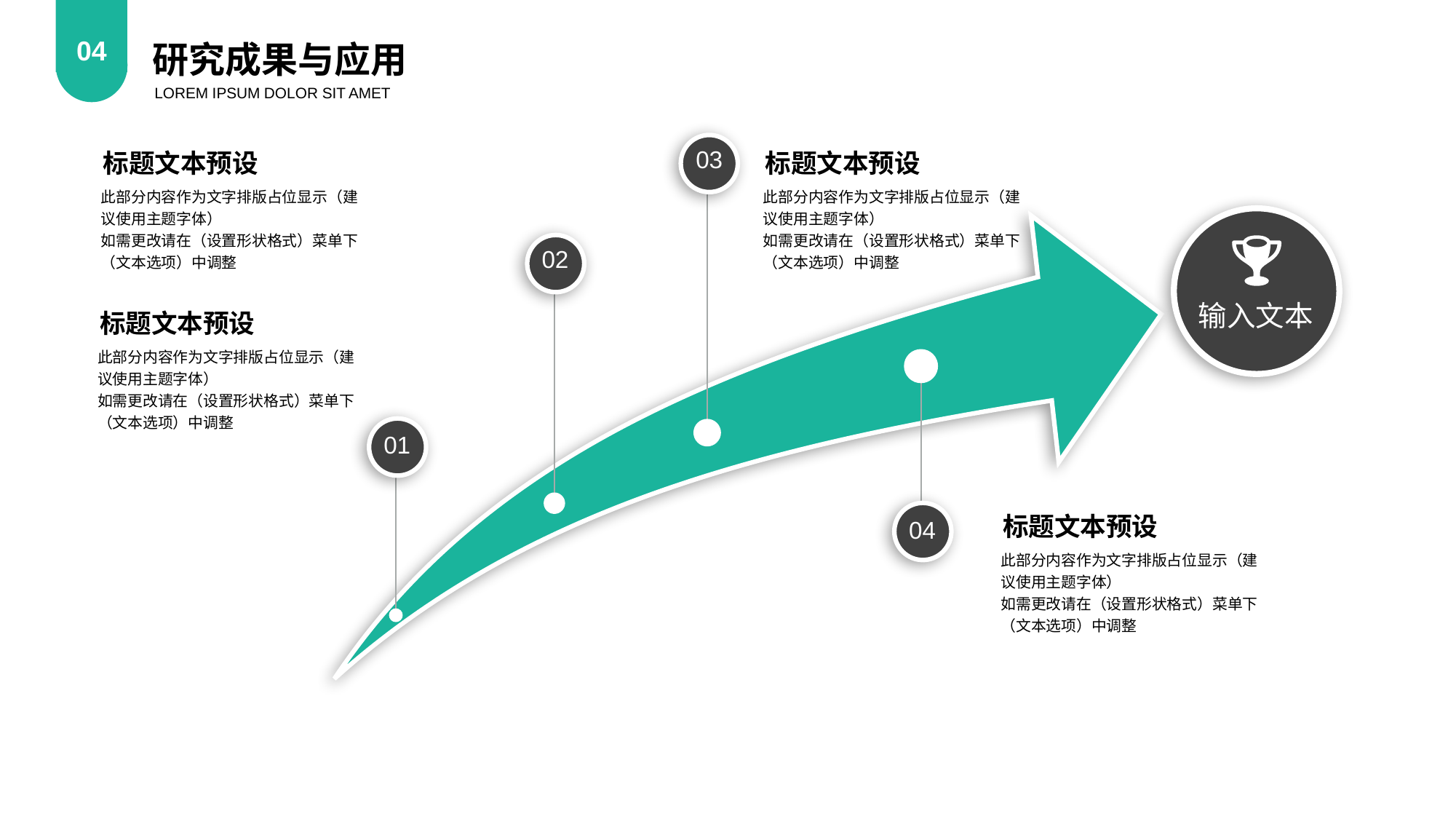

04
研究成果与应用
LOREM IPSUM DOLOR SIT AMET

标题文本预设
标题文本预设
03
此部分内容作为文字排版占位显示（建议使用主题字体）
如需更改请在（设置形状格式）菜单下（文本选项）中调整
此部分内容作为文字排版占位显示（建议使用主题字体）
如需更改请在（设置形状格式）菜单下（文本选项）中调整

02

输入文本
标题文本预设
此部分内容作为文字排版占位显示（建议使用主题字体）
如需更改请在（设置形状格式）菜单下（文本选项）中调整

01

标题文本预设
04
此部分内容作为文字排版占位显示（建议使用主题字体）
如需更改请在（设置形状格式）菜单下（文本选项）中调整